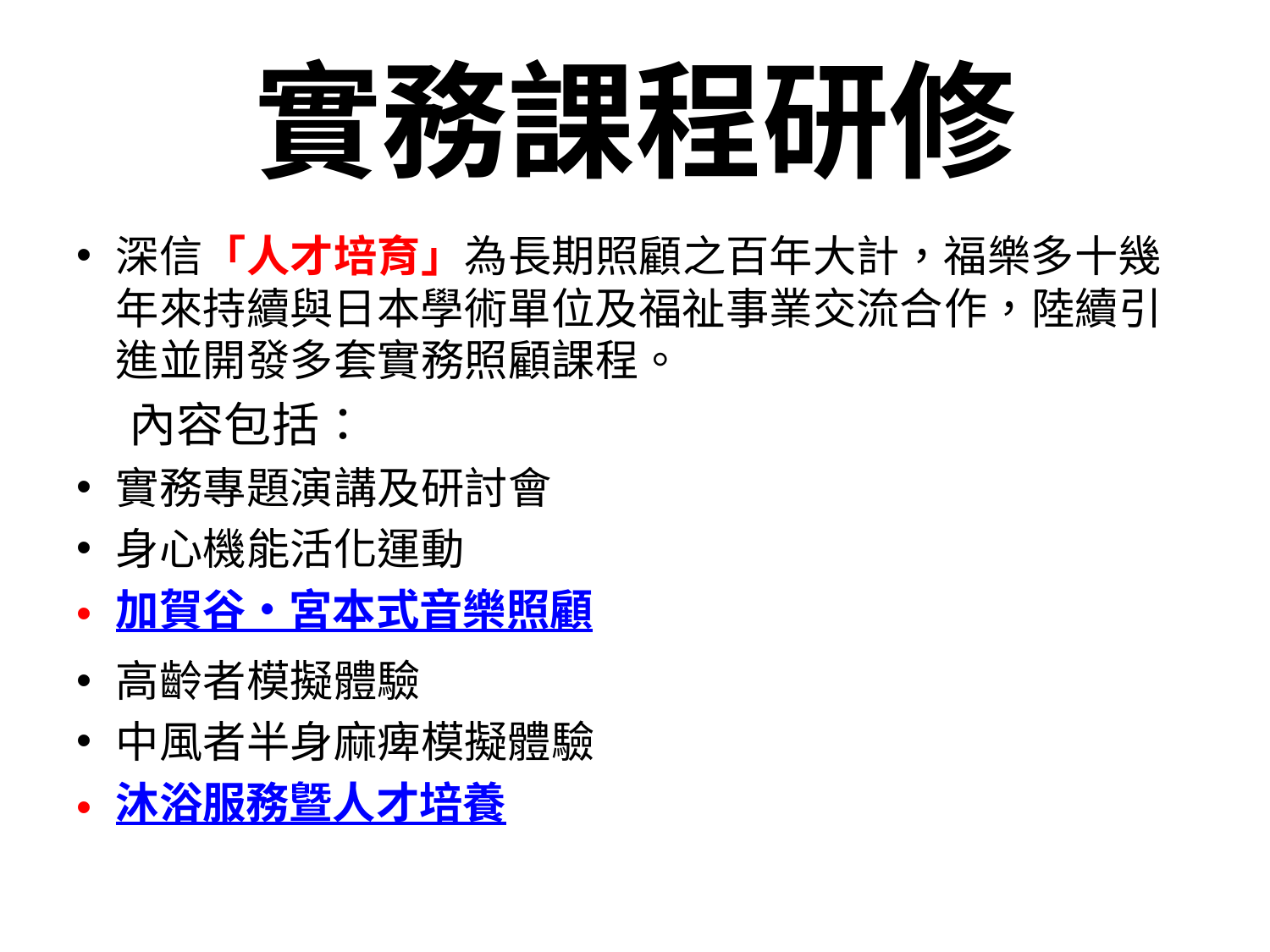

# 實務課程研修
深信「人才培育」為長期照顧之百年大計，福樂多十幾年來持續與日本學術單位及福祉事業交流合作，陸續引進並開發多套實務照顧課程。
內容包括：
實務專題演講及研討會
身心機能活化運動
加賀谷‧宮本式音樂照顧
高齡者模擬體驗
中風者半身麻痺模擬體驗
沐浴服務曁人才培養